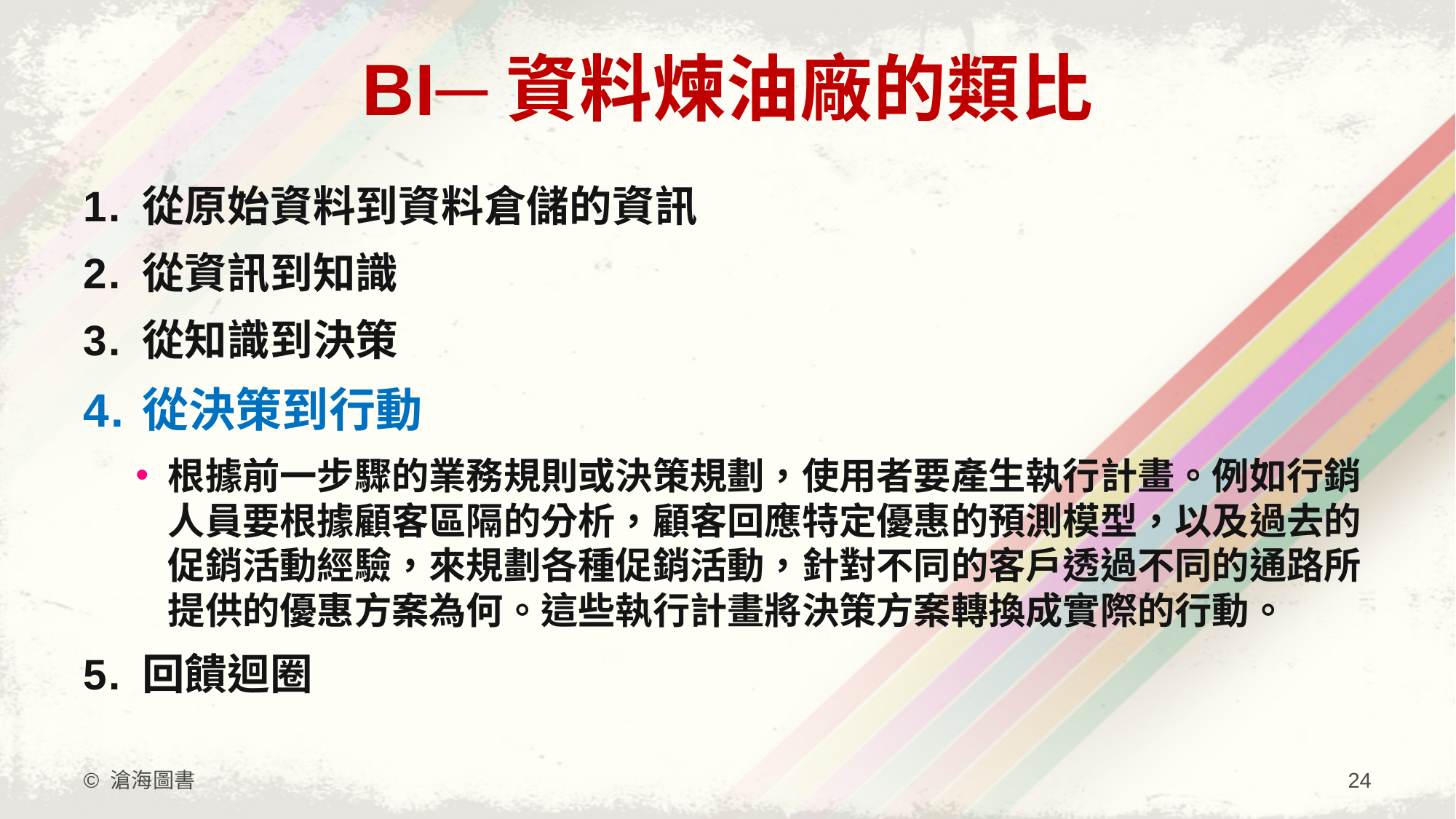

# BI─資料煉油廠的類比
從原始資料到資料倉儲的資訊
從資訊到知識
從知識到決策
從決策到行動
根據前一步驟的業務規則或決策規劃，使用者要產生執行計畫。例如行銷人員要根據顧客區隔的分析，顧客回應特定優惠的預測模型，以及過去的促銷活動經驗，來規劃各種促銷活動，針對不同的客戶透過不同的通路所提供的優惠方案為何。這些執行計畫將決策方案轉換成實際的行動。
回饋迴圈
© 滄海圖書
24